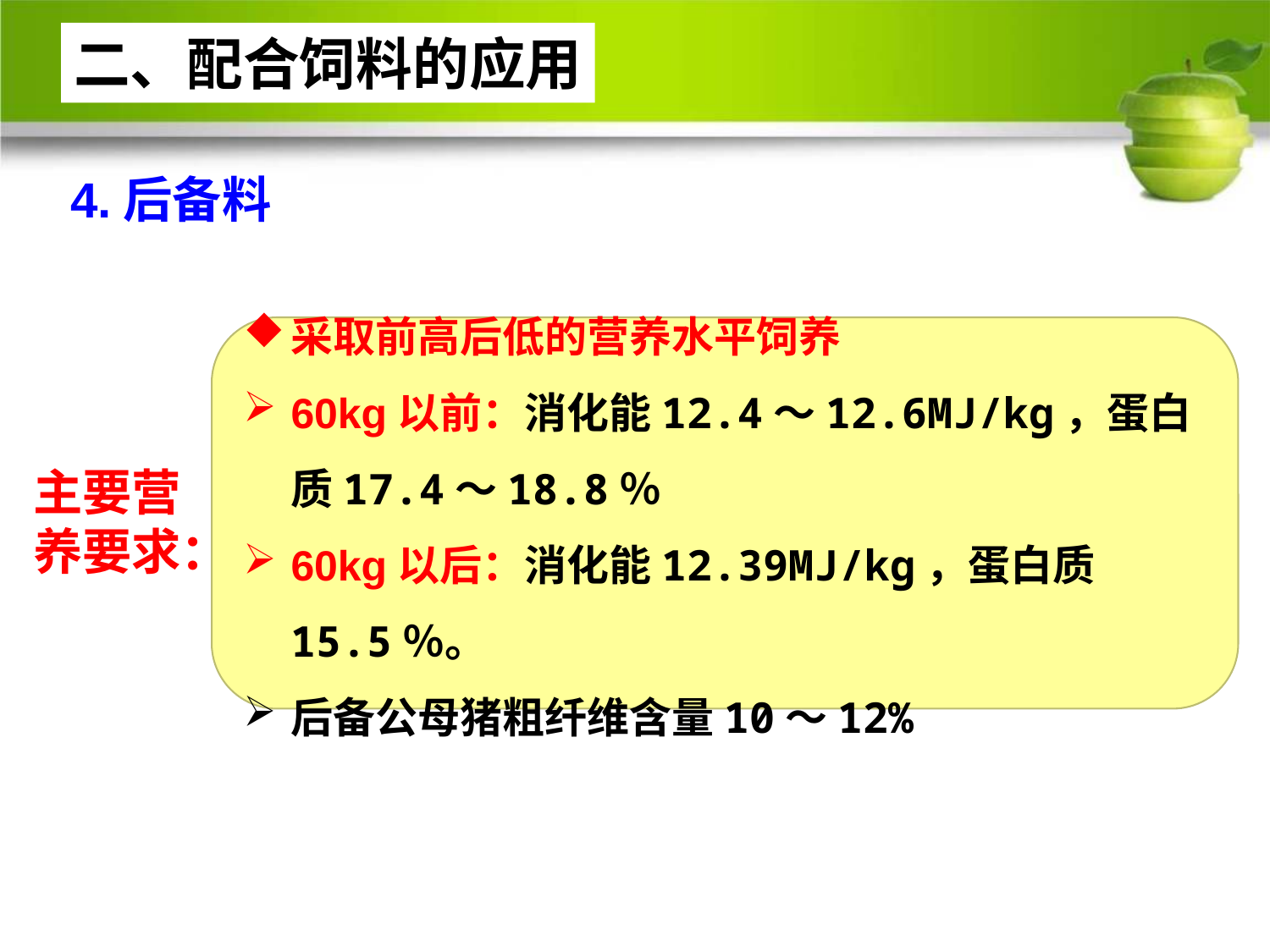

二、配合饲料的应用
# 4.后备料
采取前高后低的营养水平饲养
60kg以前：消化能12.4～12.6MJ/kg，蛋白质17.4～18.8％
60kg以后：消化能12.39MJ/kg，蛋白质15.5％。
后备公母猪粗纤维含量10～12%
主要营
养要求：